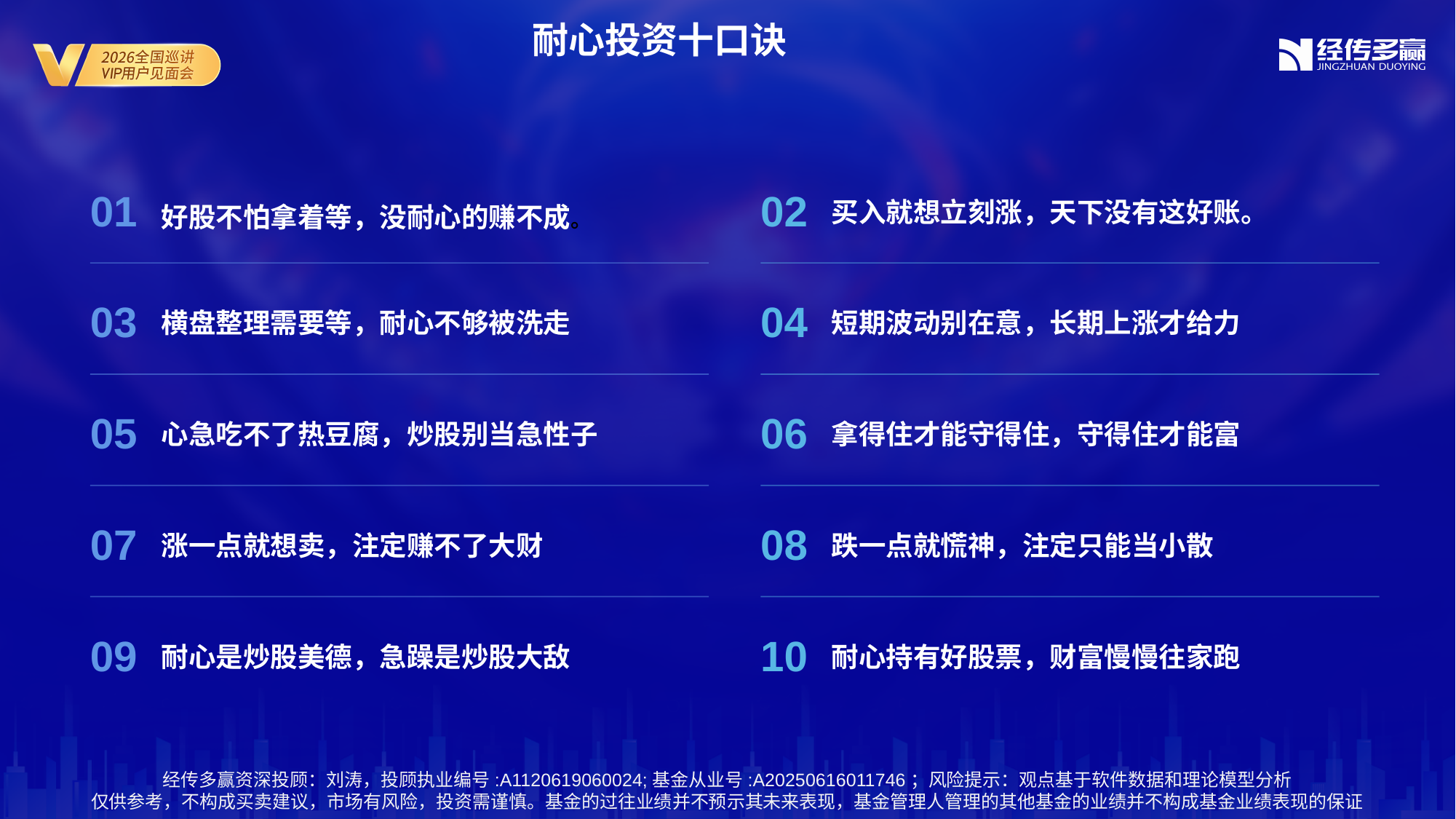

耐心投资十口诀
01
02
好股不怕拿着等，没耐心的赚不成。

买入就想立刻涨，天下没有这好账。
03
04
横盘整理需要等，耐心不够被洗走
短期波动别在意，长期上涨才给力
05
06
心急吃不了热豆腐，炒股别当急性子
拿得住才能守得住，守得住才能富
07
08
涨一点就想卖，注定赚不了大财
跌一点就慌神，注定只能当小散
09
10
耐心是炒股美德，急躁是炒股大敌
耐心持有好股票，财富慢慢往家跑
经传多赢资深投顾：刘涛，投顾执业编号:A1120619060024;基金从业号:A20250616011746；风险提示：观点基于软件数据和理论模型分析
仅供参考，不构成买卖建议，市场有风险，投资需谨慎。基金的过往业绩并不预示其未来表现，基金管理人管理的其他基金的业绩并不构成基金业绩表现的保证